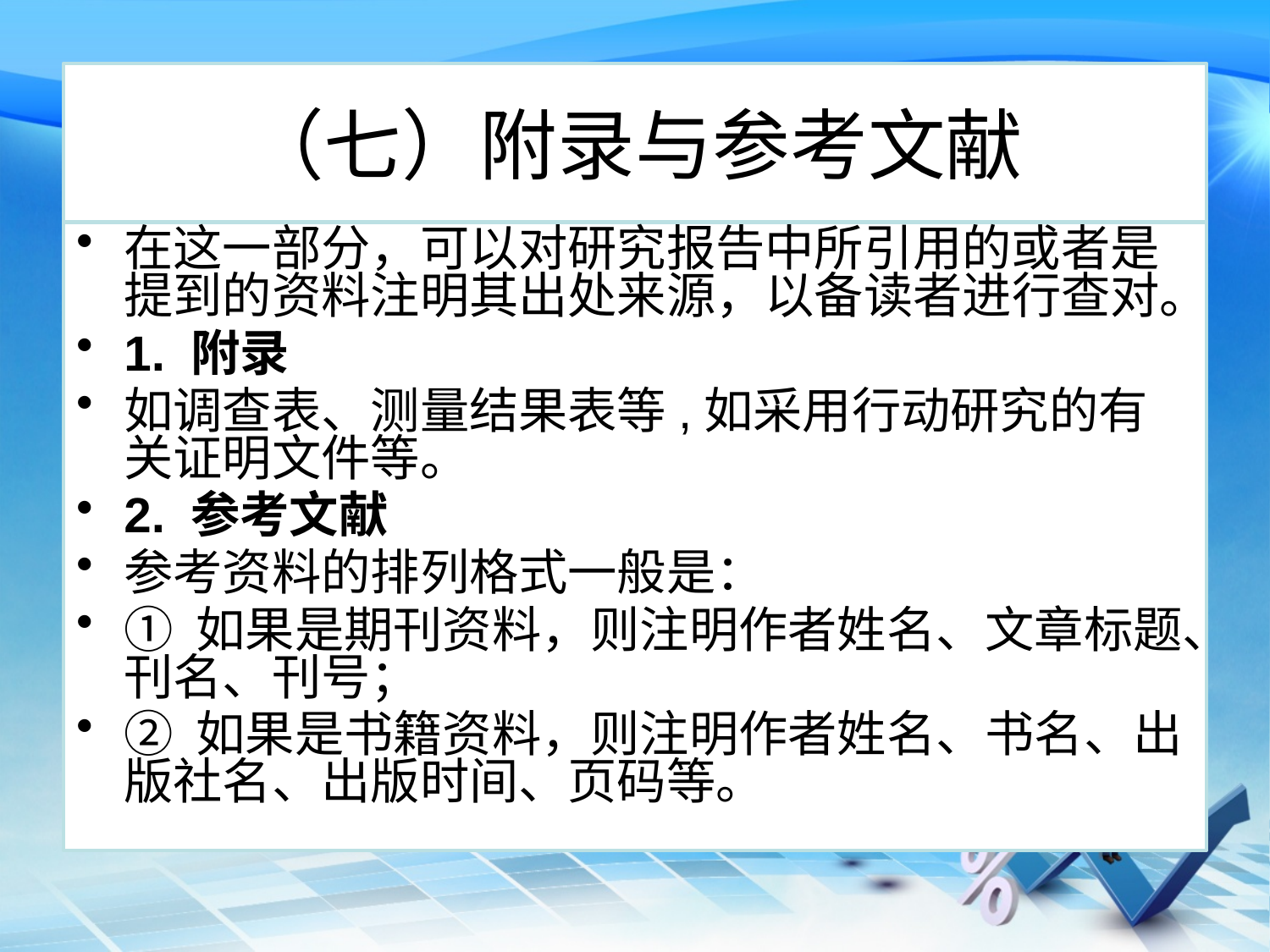

# （七）附录与参考文献
在这一部分，可以对研究报告中所引用的或者是提到的资料注明其出处来源，以备读者进行查对。
1. 附录
如调查表、测量结果表等,如采用行动研究的有关证明文件等。
2. 参考文献
参考资料的排列格式一般是：
① 如果是期刊资料，则注明作者姓名、文章标题、刊名、刊号；
② 如果是书籍资料，则注明作者姓名、书名、出版社名、出版时间、页码等。
58